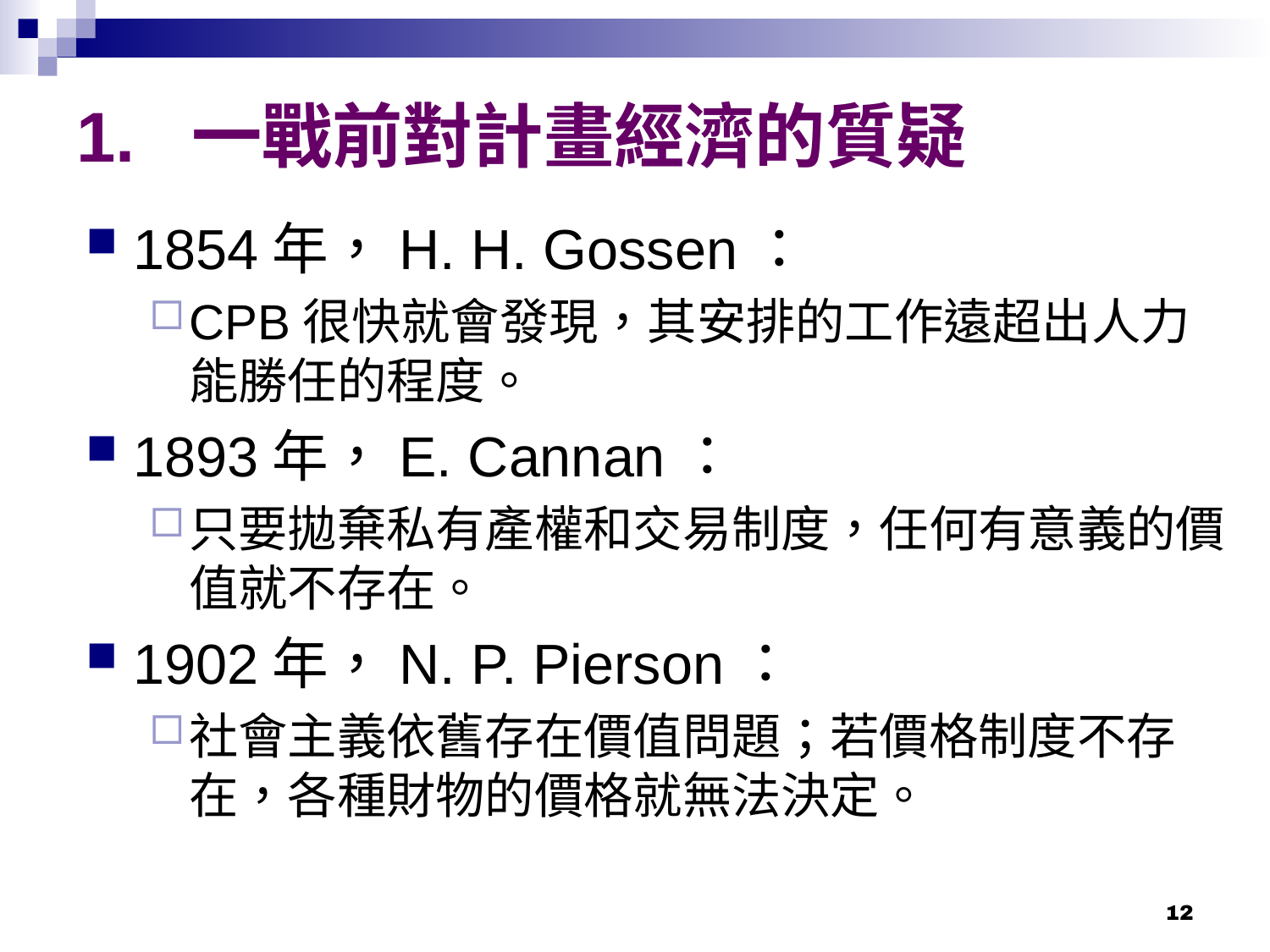

# 1.  一戰前對計畫經濟的質疑
1854年，H. H. Gossen：
CPB很快就會發現，其安排的工作遠超出人力能勝任的程度。
1893年，E. Cannan：
只要拋棄私有產權和交易制度，任何有意義的價值就不存在。
1902年，N. P. Pierson：
社會主義依舊存在價值問題；若價格制度不存在，各種財物的價格就無法決定。
12